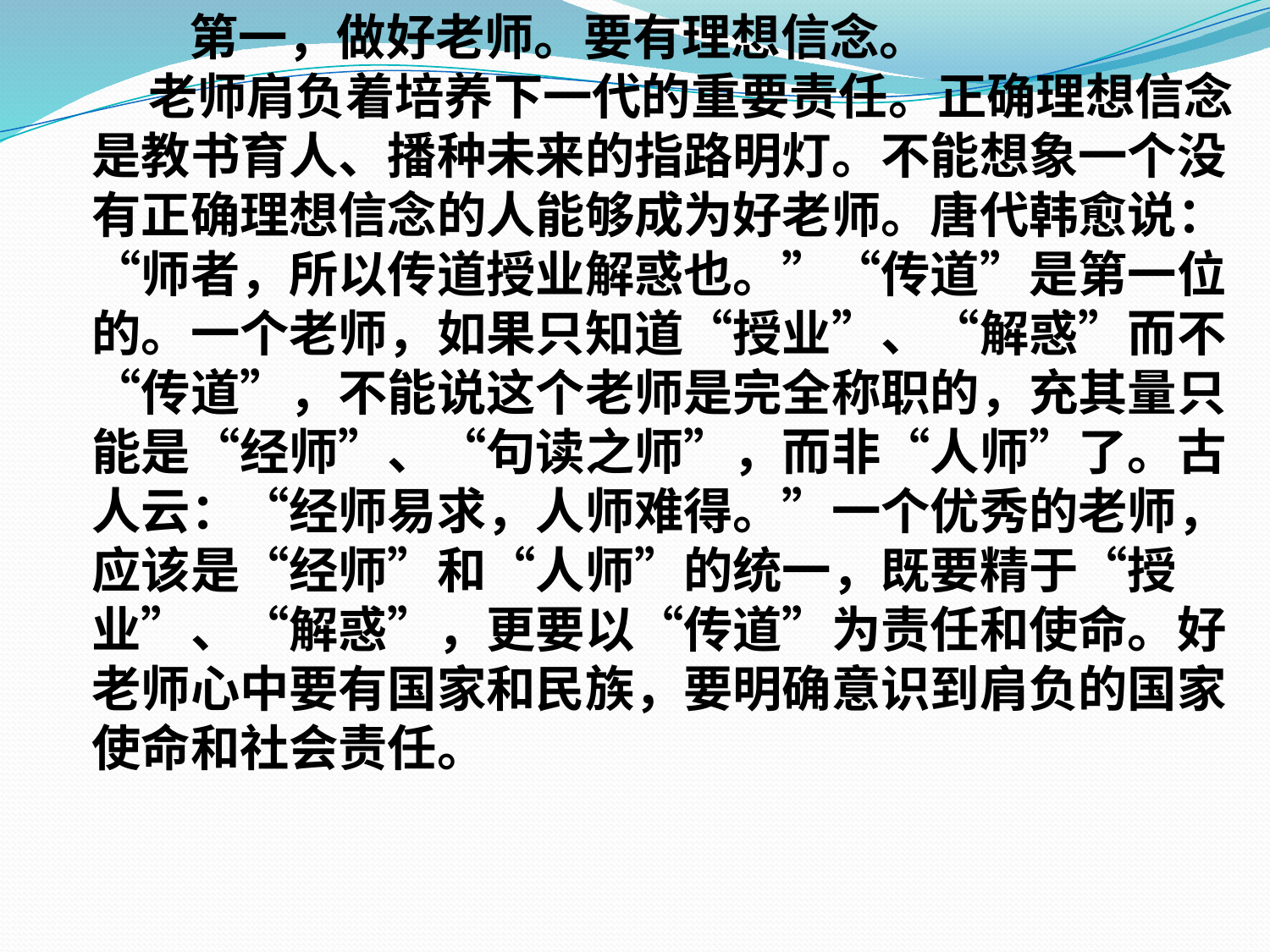

第一，做好老师。要有理想信念。
    老师肩负着培养下一代的重要责任。正确理想信念是教书育人、播种未来的指路明灯。不能想象一个没有正确理想信念的人能够成为好老师。唐代韩愈说：“师者，所以传道授业解惑也。”“传道”是第一位的。一个老师，如果只知道“授业”、“解惑”而不“传道”，不能说这个老师是完全称职的，充其量只能是“经师”、“句读之师”，而非“人师”了。古人云：“经师易求，人师难得。”一个优秀的老师，应该是“经师”和“人师”的统一，既要精于“授业”、“解惑”，更要以“传道”为责任和使命。好老师心中要有国家和民族，要明确意识到肩负的国家使命和社会责任。